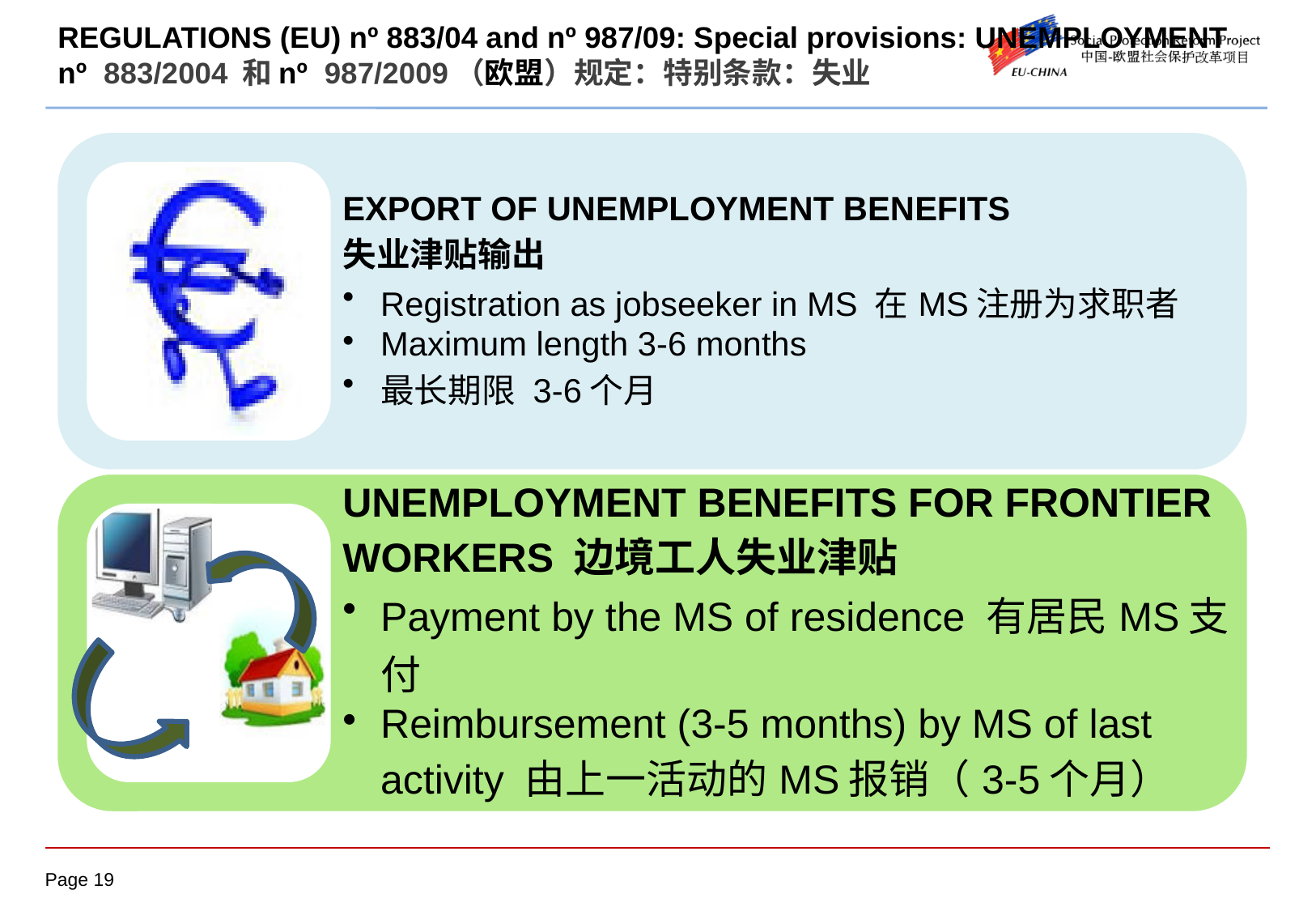

# REGULATIONS (EU) nº 883/04 and nº 987/09: Special provisions: UNEMPLOYMENT nº  883/2004 和nº  987/2009（欧盟）规定：特别条款：失业
EXPORT OF UNEMPLOYMENT BENEFITS
失业津贴输出
Registration as jobseeker in MS 在MS注册为求职者
Maximum length 3-6 months
UNEMPLOYMENT BENEFITS FOR FRONTIER WORKERS 边境工人失业津贴
Payment by the MS of residence 有居民MS支付
Reimbursement (3-5 months) by MS of last activity 由上一活动的MS报销（3-5个月）
最长期限 3-6个月